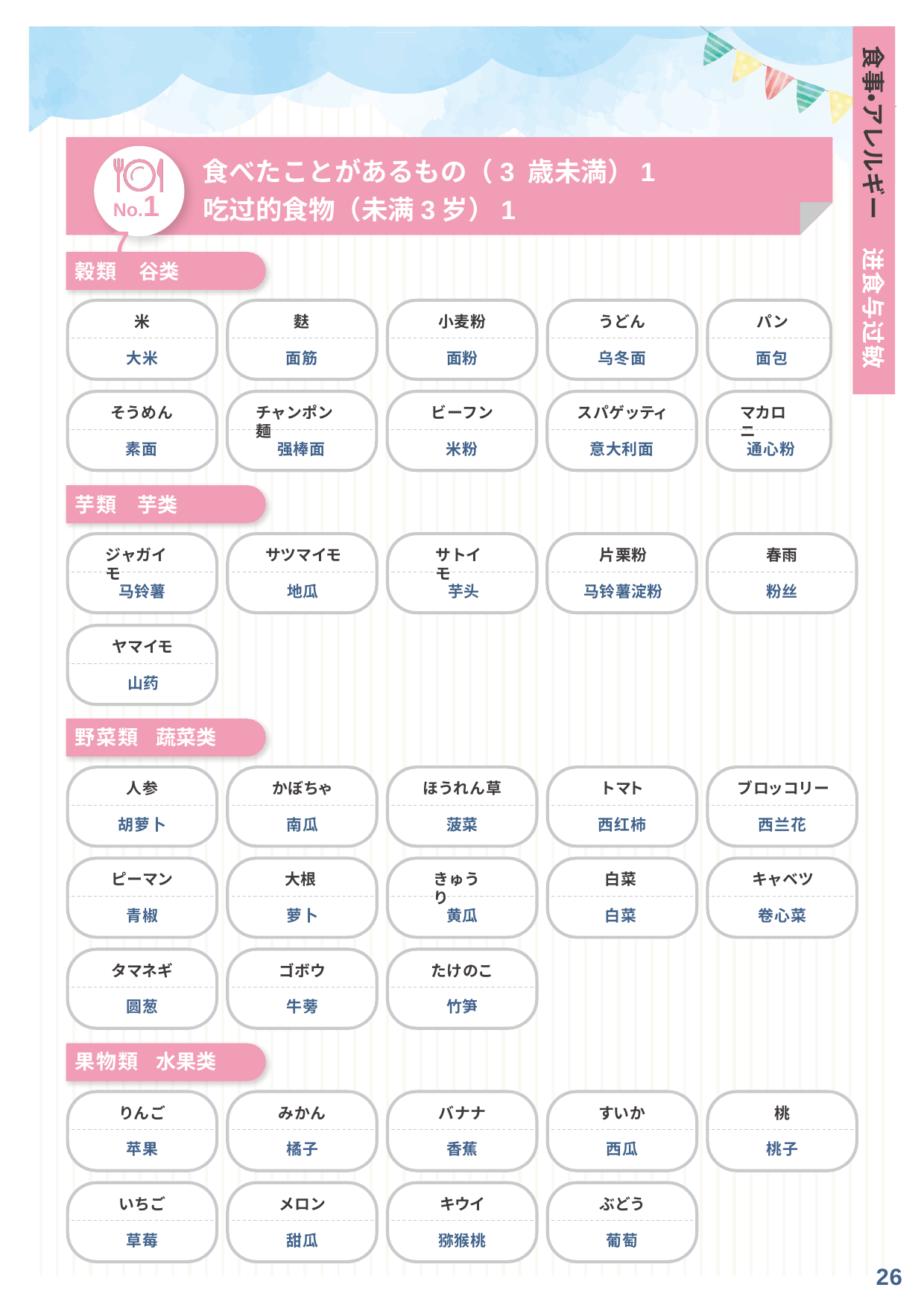

食事・アレルギー

食べたことがあるもの（3 歳未満）1
No.17
吃过的食物（未满3岁）1
进食与过敏
穀類
谷类

米
麩
小麦粉
うどん
パン
大米
面筋
面粉
乌冬面
面包

そうめん
チャンポン麺
ビーフン
スパゲッティ
マカロニ
素面
强棒面
米粉
意大利面
通心粉
芋類
芋类

ジャガイモ
サツマイモ
サトイモ
片栗粉
春雨
马铃薯
地瓜
芋头
马铃薯淀粉
粉丝

ヤマイモ
山药
野菜類
蔬菜类

人参
かぼちゃ
ほうれん草
トマト
西红柿
ブロッコリー
胡萝卜
南瓜
菠菜
西兰花

ピーマン
大根
きゅうり
白菜
キャベツ
卷心菜
青椒
萝卜
黄瓜
白菜

タマネギ
ゴボウ
たけのこ
圆葱
牛蒡
竹笋
果物類
水果类

りんご
みかん
バナナ
すいか
西瓜
桃
苹果
橘子
香蕉
桃子

いちご
メロン
キウイ
ぶどう
草莓
甜瓜
猕猴桃
葡萄
26